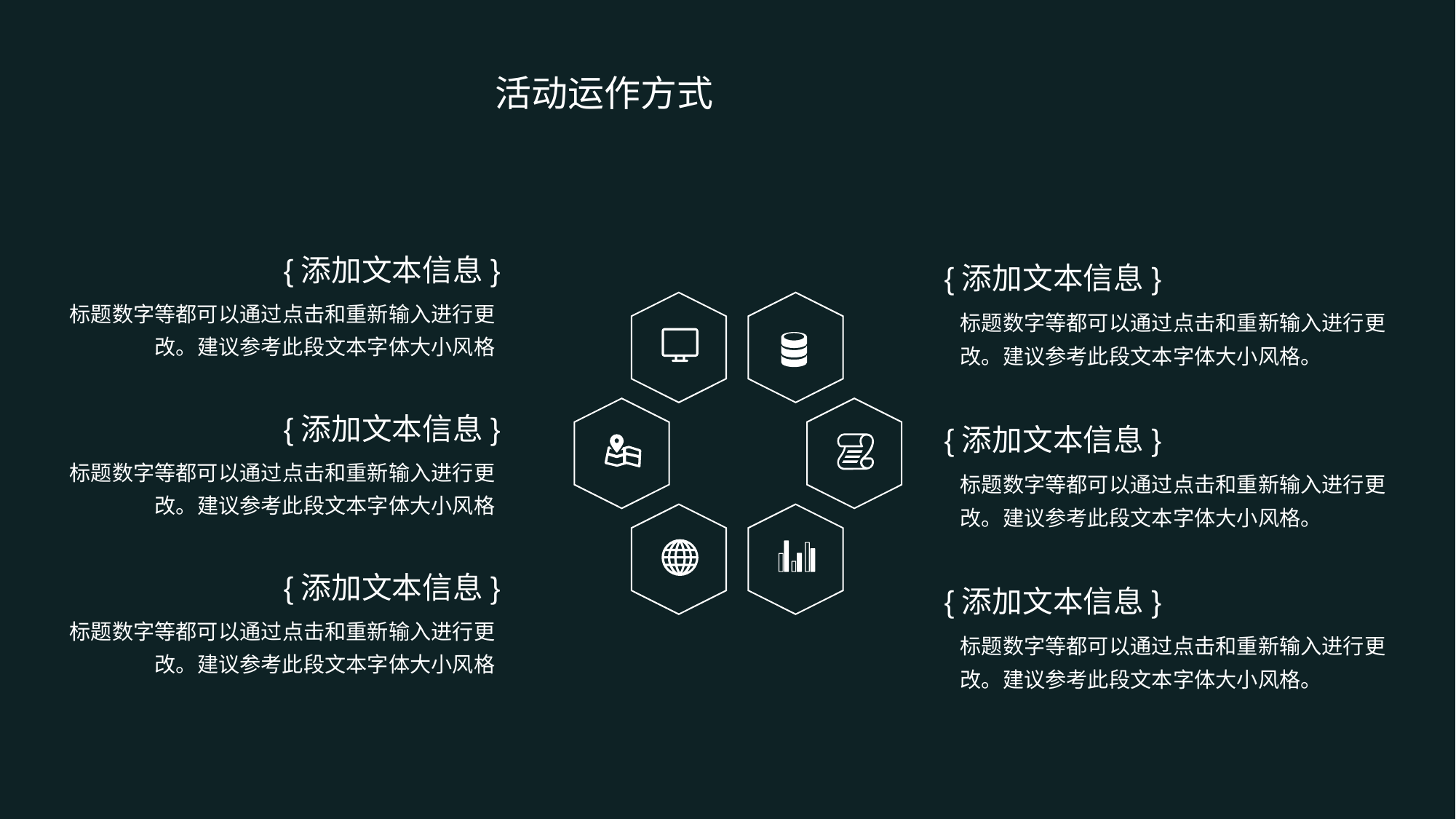

活动运作方式
{添加文本信息}
{添加文本信息}
标题数字等都可以通过点击和重新输入进行更改。建议参考此段文本字体大小风格
标题数字等都可以通过点击和重新输入进行更改。建议参考此段文本字体大小风格。

{添加文本信息}

{添加文本信息}

标题数字等都可以通过点击和重新输入进行更改。建议参考此段文本字体大小风格
标题数字等都可以通过点击和重新输入进行更改。建议参考此段文本字体大小风格。

{添加文本信息}
{添加文本信息}
标题数字等都可以通过点击和重新输入进行更改。建议参考此段文本字体大小风格
标题数字等都可以通过点击和重新输入进行更改。建议参考此段文本字体大小风格。